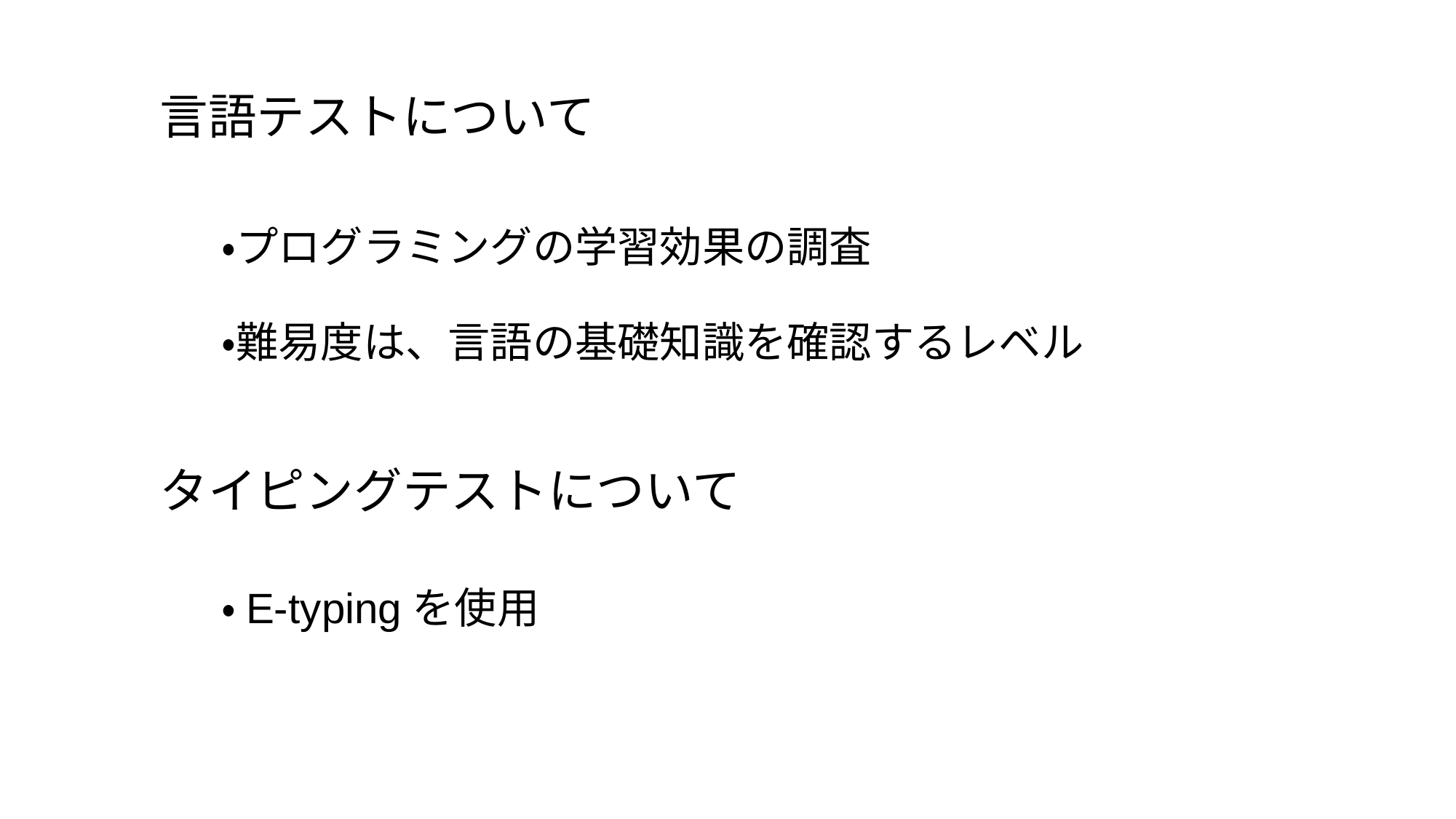

言語テストについて
・プログラミングの学習効果の調査
・難易度は、言語の基礎知識を確認するレベル
タイピングテストについて
・E-typingを使用